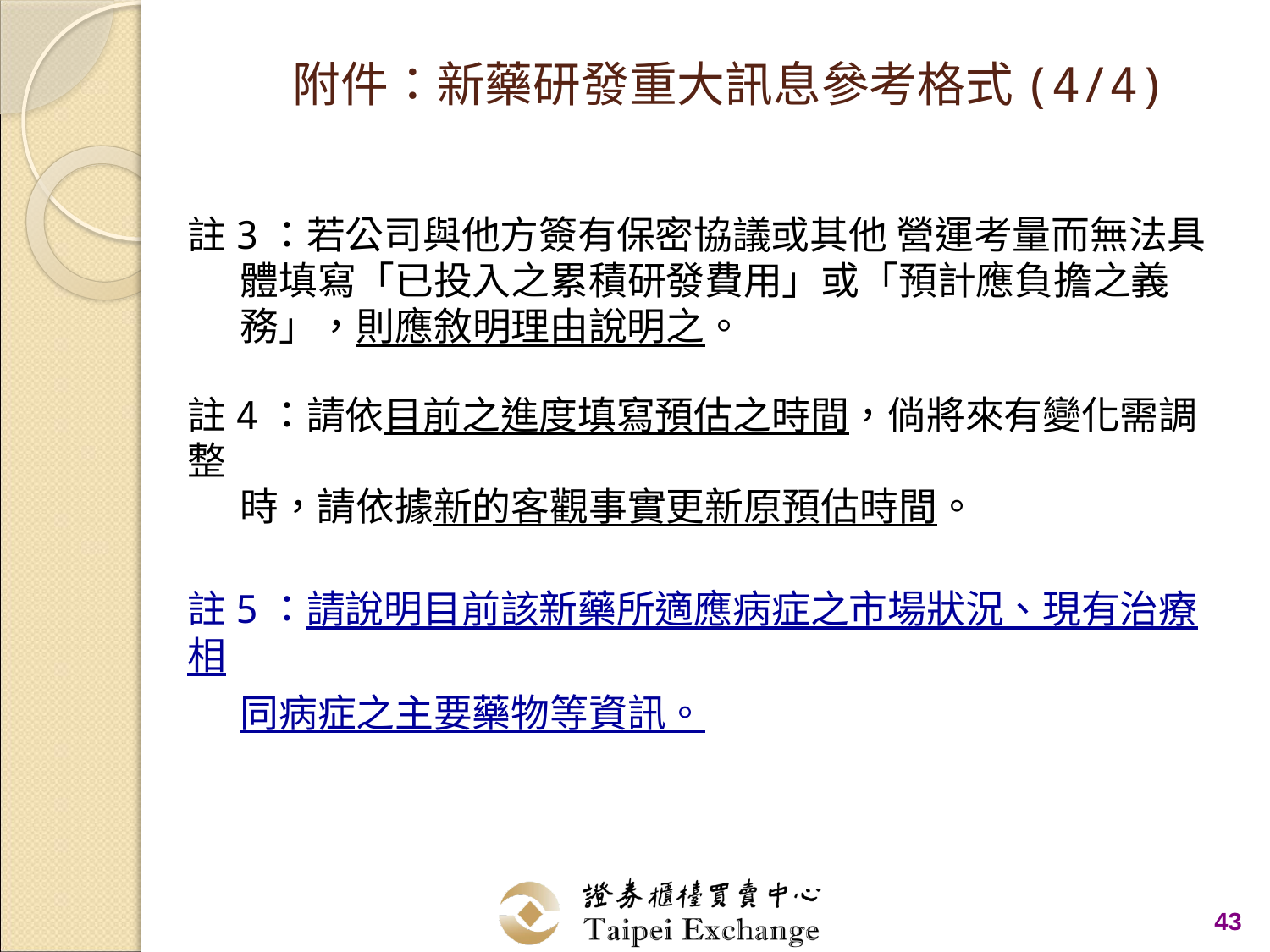

# 附件：新藥研發重大訊息參考格式(4/4)

註3：若公司與他方簽有保密協議或其他 營運考量而無法具
     體填寫「已投入之累積研發費用」或「預計應負擔之義
     務」，則應敘明理由說明之。

註4：請依目前之進度填寫預估之時間，倘將來有變化需調整
     時，請依據新的客觀事實更新原預估時間。

註5：請說明目前該新藥所適應病症之市場狀況、現有治療相
     同病症之主要藥物等資訊。

43